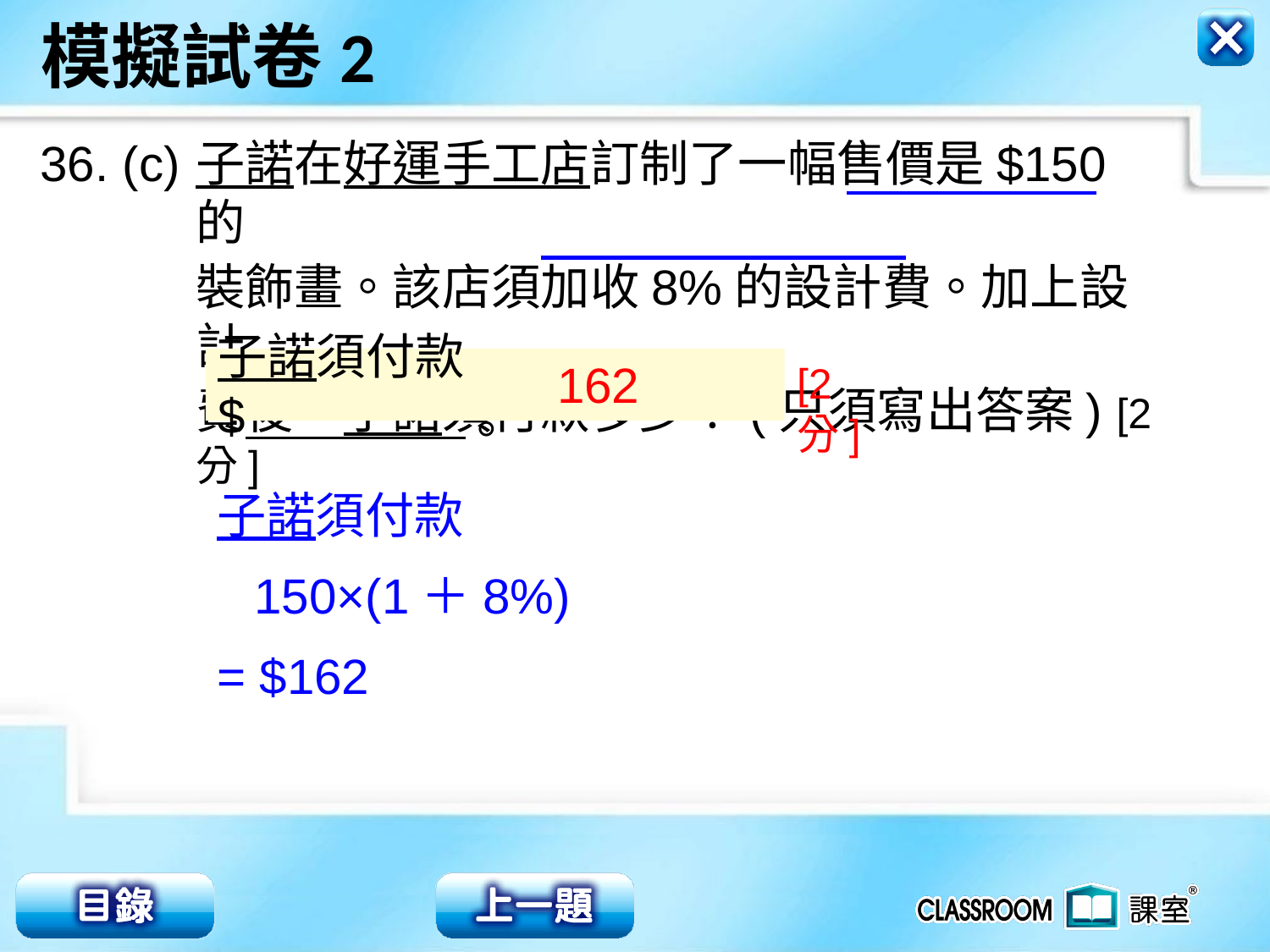

36. (c)
子諾在好運手工店訂制了一幅售價是$150的
裝飾畫。該店須加收8%的設計費。加上設計
費後，子諾須付款多少？(只須寫出答案) [2分]
162
子諾須付款$                。
[2分]
子諾須付款
150×(1＋8%)
= $162